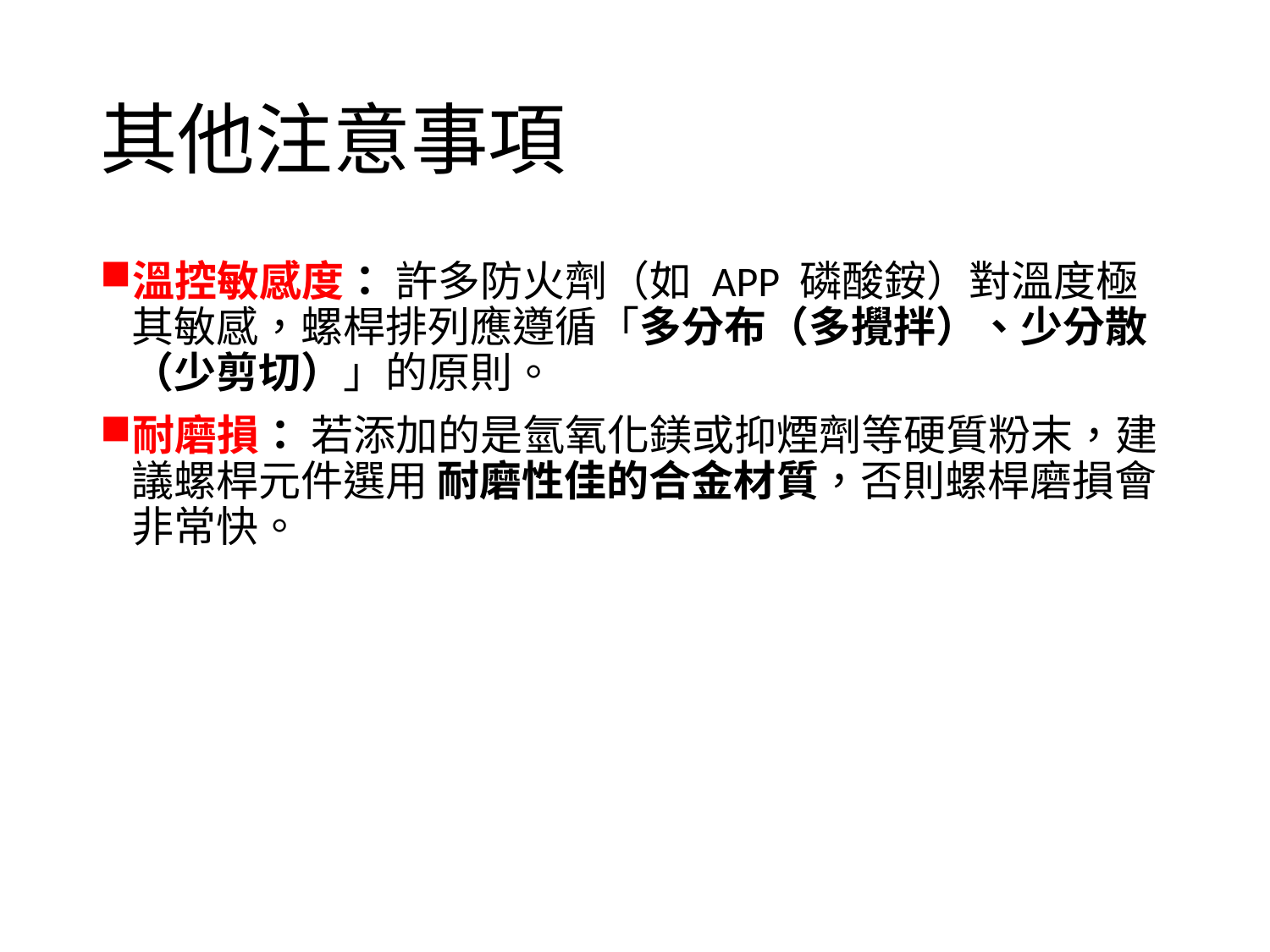

# 其他注意事項
溫控敏感度： 許多防火劑（如 APP 磷酸銨）對溫度極其敏感，螺桿排列應遵循「多分布（多攪拌）、少分散（少剪切）」的原則。
耐磨損： 若添加的是氫氧化鎂或抑煙劑等硬質粉末，建議螺桿元件選用 耐磨性佳的合金材質，否則螺桿磨損會非常快。